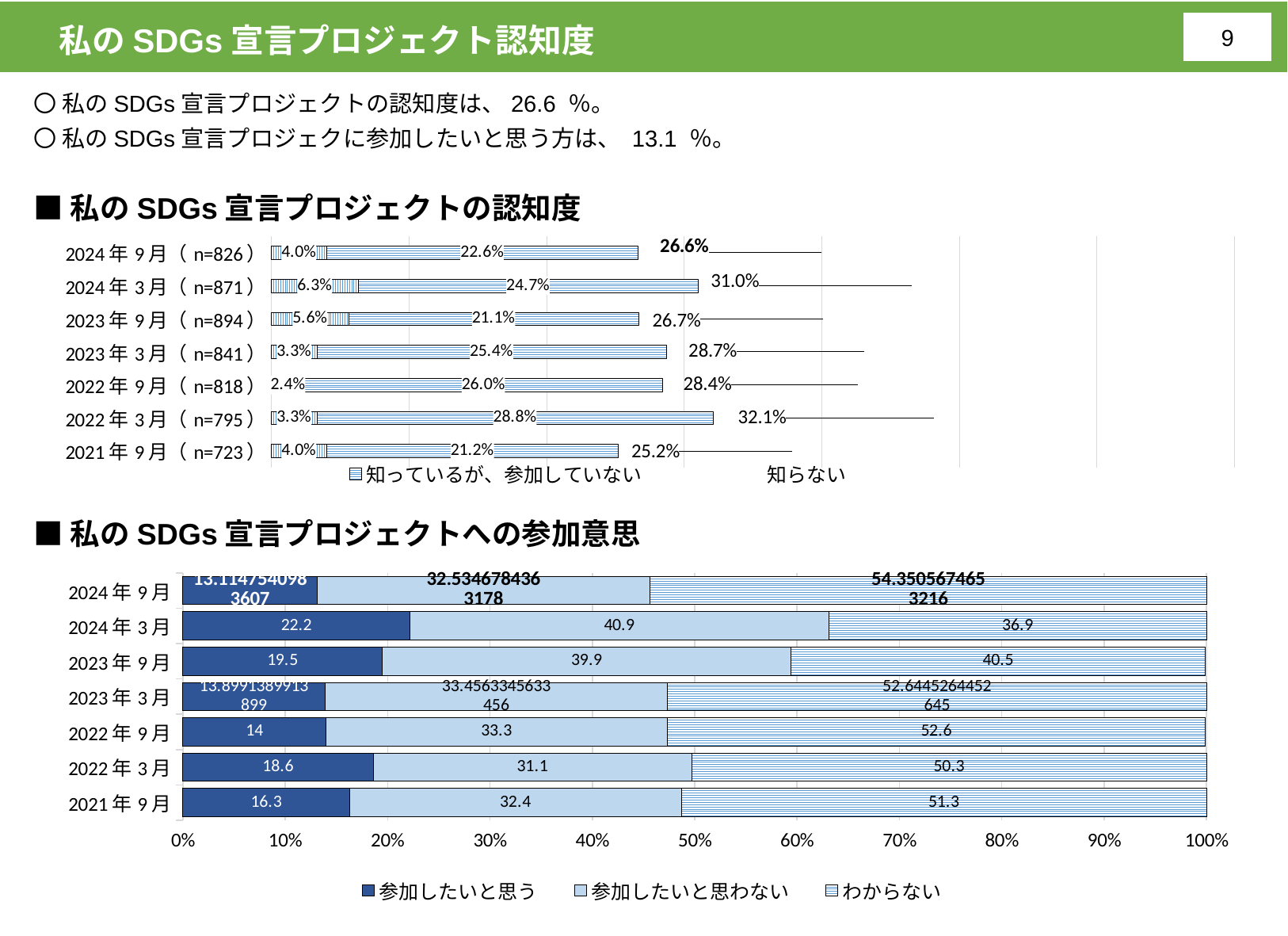

私のSDGs宣言プロジェクト認知度
9
〇 私のSDGs宣言プロジェクトの認知度は、26.6 ％。
〇 私のSDGs宣言プロジェクに参加したいと思う方は、 13.1 ％。
■私のSDGs宣言プロジェクトの認知度

### Chart

| Category | 知っており、参加もしている | 知っているが、参加していない | 知らない |
|---|---|---|---|
| 2021年9月（n=723） | 4.0 | 21.2 | 25.2 |
| 2022年3月（n=795） | 3.3 | 28.8 | 32.1 |
| 2022年9月（n=818） | 2.4 | 26.0 | 28.4 |
| 2023年3月（n=841） | 3.3 | 25.4 | 28.7 |
| 2023年9月（n=894） | 5.6 | 21.1 | 26.700000000000003 |
| 2024年3月（n=871） | 6.3 | 24.7 | 31.0 |
| 2024年9月（n=826） | 3.9951573849878934 | 22.639225181598064 | 26.63438256658596 |
■私のSDGs宣言プロジェクトへの参加意思

### Chart

| Category | 参加したいと思う | 参加したいと思わない | わからない |
|---|---|---|---|
| 2021年9月 | 16.3 | 32.4 | 51.3 |
| 2022年3月 | 18.6 | 31.1 | 50.3 |
| 2022年9月 | 14.0 | 33.3 | 52.6 |
| 2023年3月 | 13.899138991389913 | 33.456334563345635 | 52.644526445264454 |
| 2023年9月 | 19.5 | 39.9 | 40.5 |
| 2024年3月 | 22.2 | 40.9 | 36.9 |
| 2024年9月 | 13.114754098360656 | 32.53467843631778 | 54.35056746532156 |